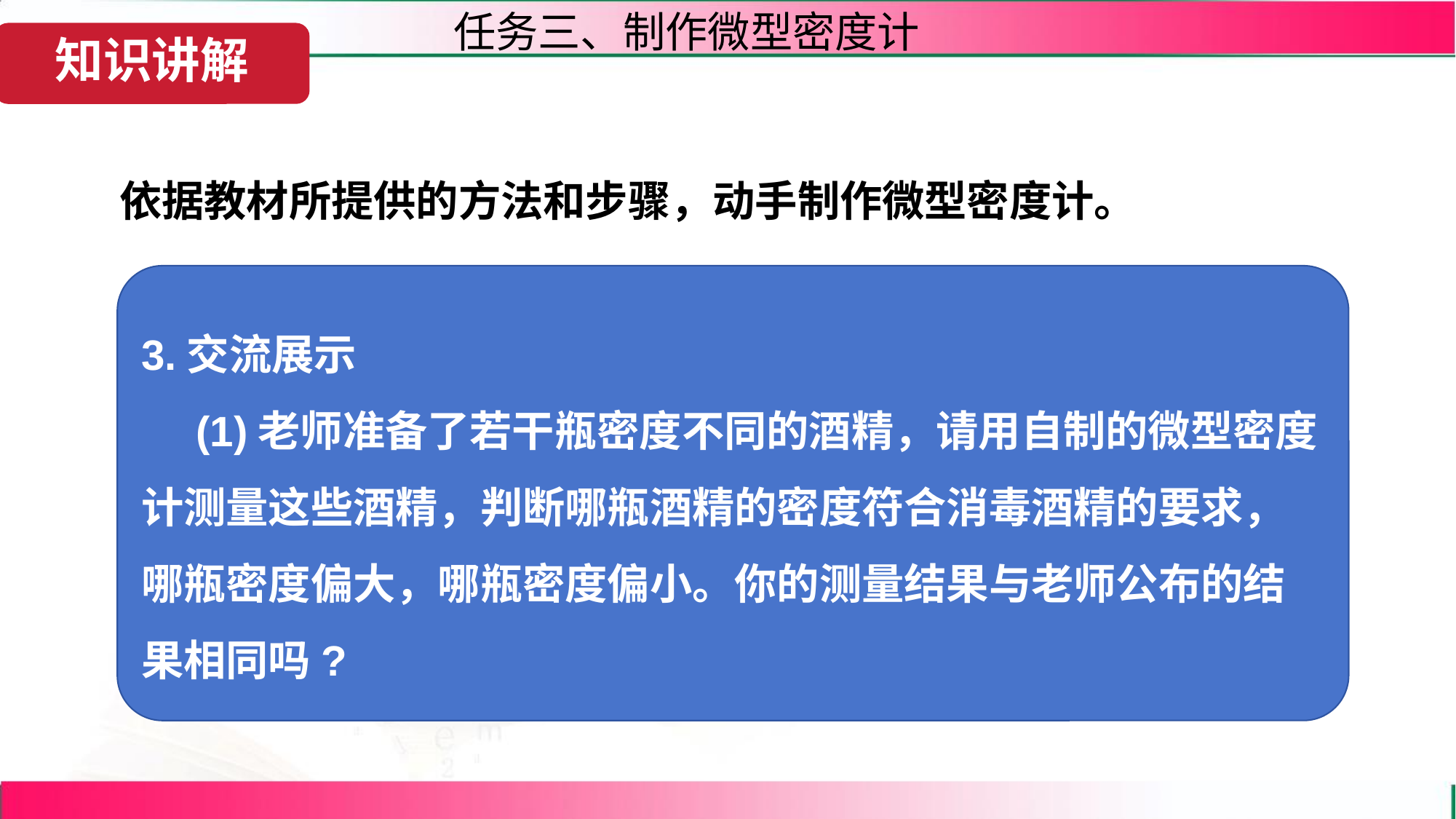

任务三、制作微型密度计
依据教材所提供的方法和步骤，动手制作微型密度计。
3.交流展示
(1)老师准备了若干瓶密度不同的酒精，请用自制的微型密度计测量这些酒精，判断哪瓶酒精的密度符合消毒酒精的要求，哪瓶密度偏大，哪瓶密度偏小。你的测量结果与老师公布的结果相同吗?